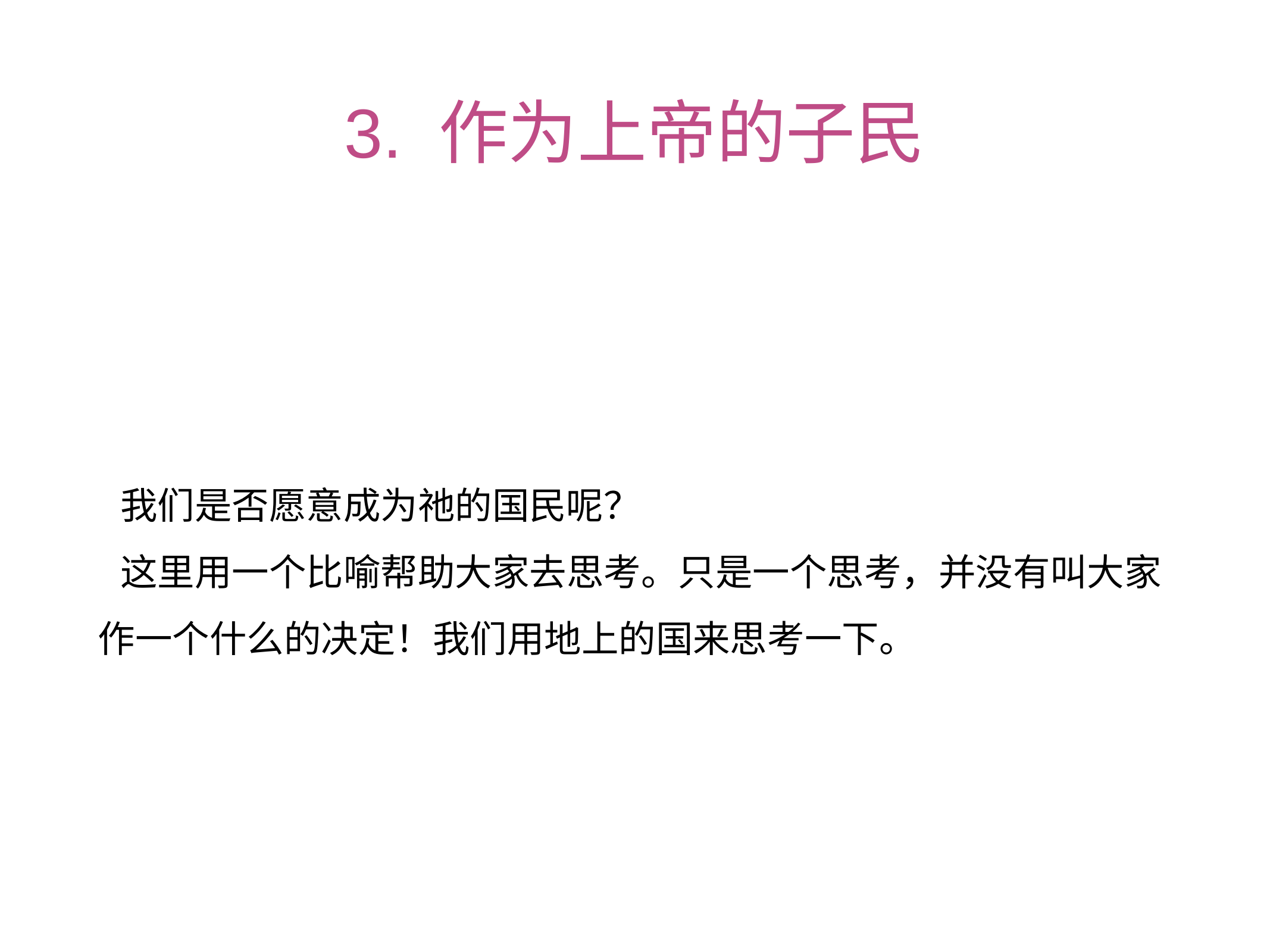

# 3. 作为上帝的子民
我们是否愿意成为祂的国民呢？
这里用一个比喻帮助大家去思考。只是一个思考，并没有叫大家作一个什么的决定！我们用地上的国来思考一下。